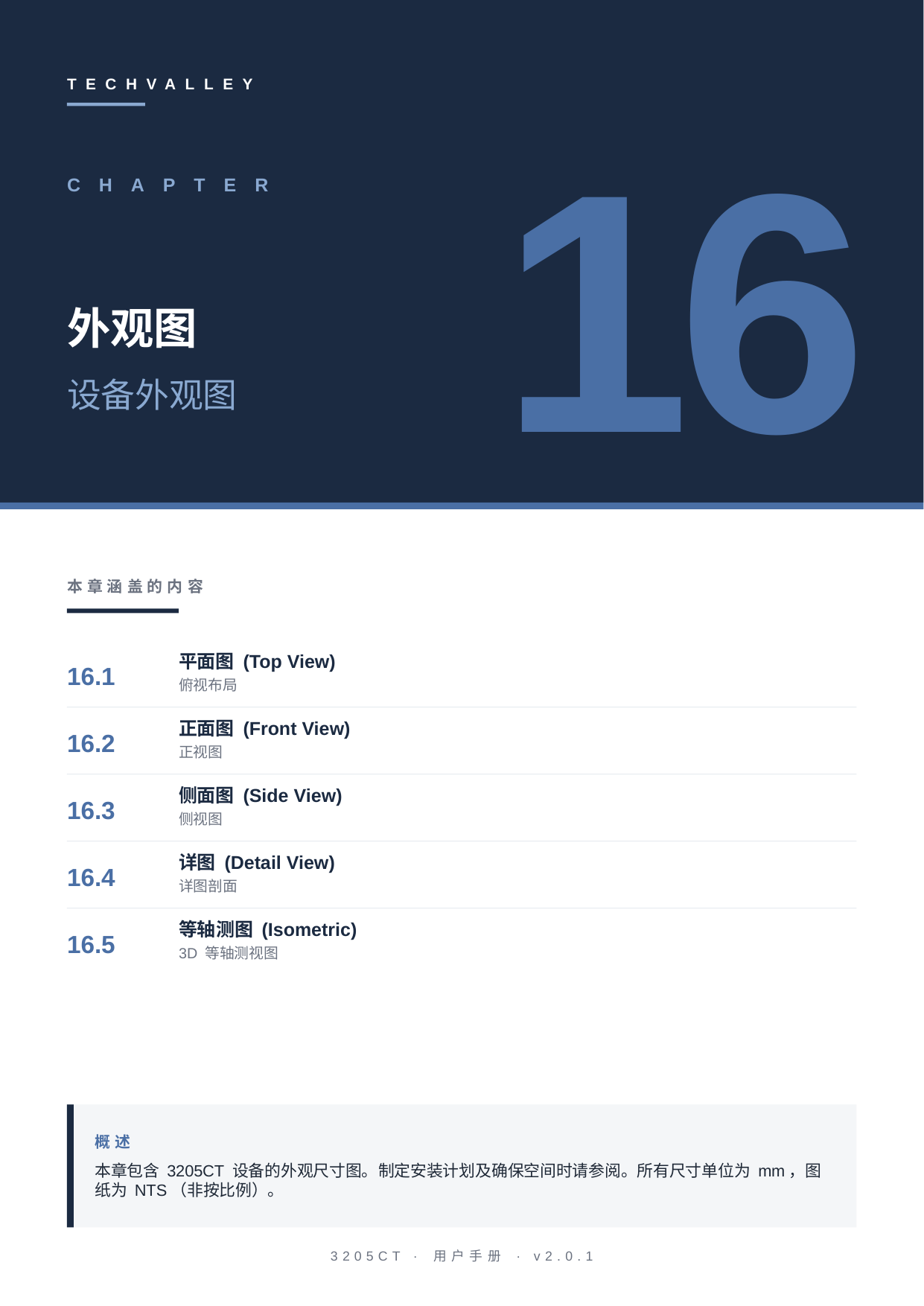

TECHVALLEY

16
CHAPTER
外观图
设备外观图

本章涵盖的内容

16.1
平面图 (Top View)
俯视布局

16.2
正面图 (Front View)
正视图

16.3
侧面图 (Side View)
侧视图

16.4
详图 (Detail View)
详图剖面

16.5
等轴测图 (Isometric)
3D 等轴测视图

概述
本章包含 3205CT 设备的外观尺寸图。制定安装计划及确保空间时请参阅。所有尺寸单位为 mm，图纸为 NTS（非按比例）。
3205CT · 用户手册 · v2.0.1